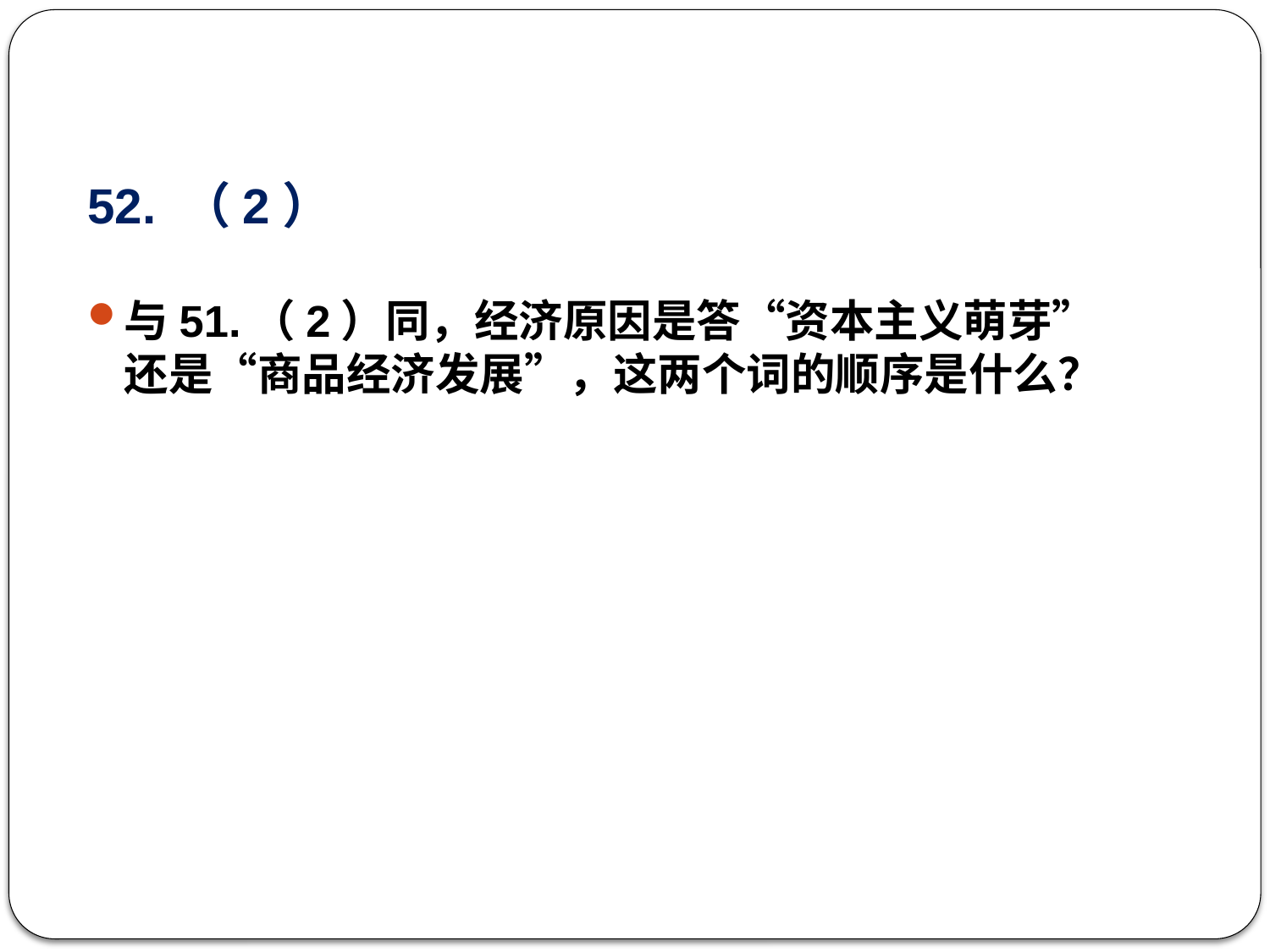

# 52. （2）
与51.（2）同，经济原因是答“资本主义萌芽”还是“商品经济发展”，这两个词的顺序是什么？